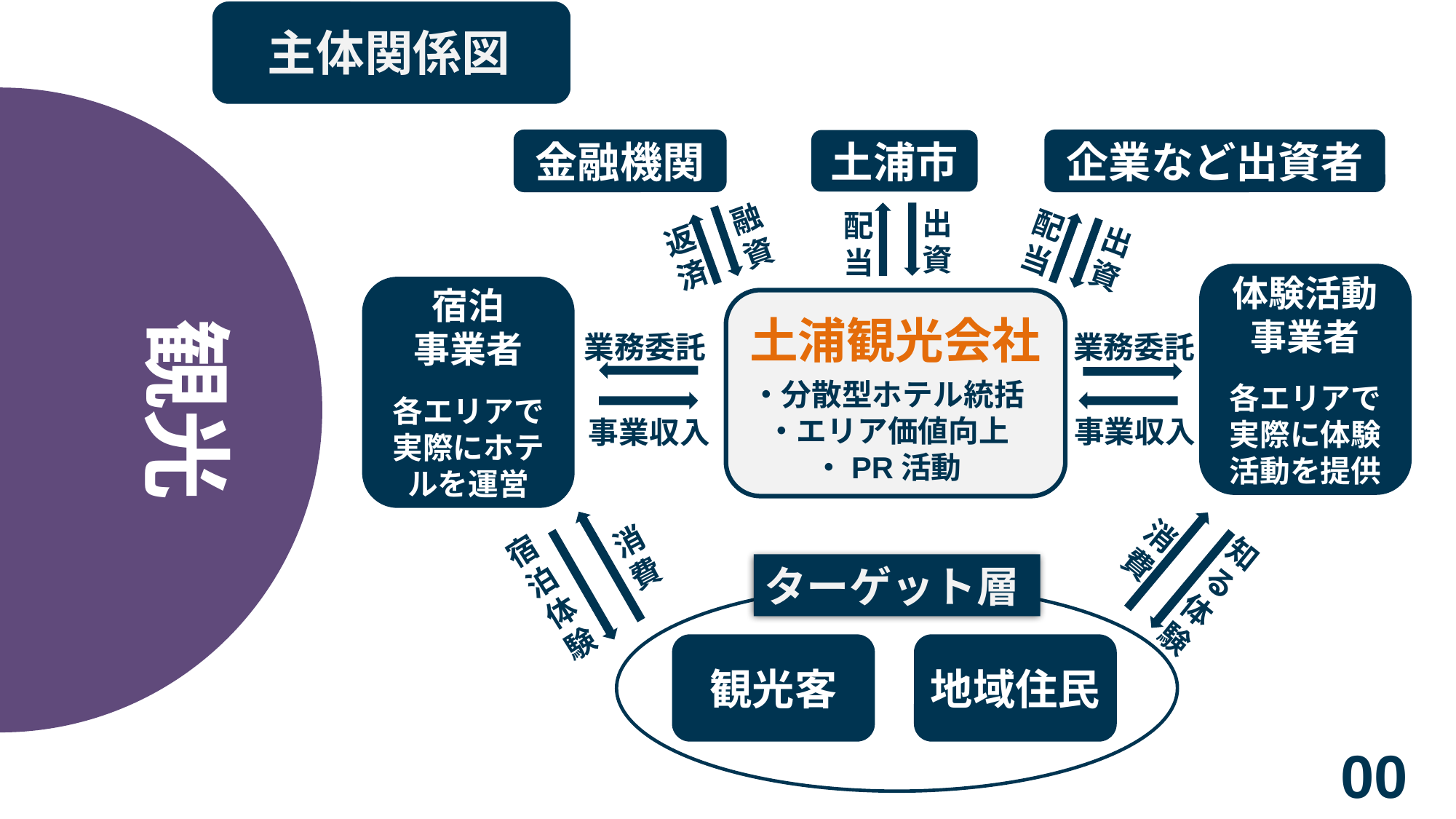

主体関係図

企業など出資者
金融機関
土浦市
融
資
出
資
配
当

配
当

返済

出
資
体験活動事業者

各エリアで実際に体験活動を提供
宿泊
事業者

各エリアで実際にホテルを運営

土浦観光会社
観光

業務委託
業務委託

・分散型ホテル統括
・エリア価値向上
・PR活動
事業収入
事業収入

知る体験

消費
消費
宿泊体験

ターゲット層

観光客
地域住民
00